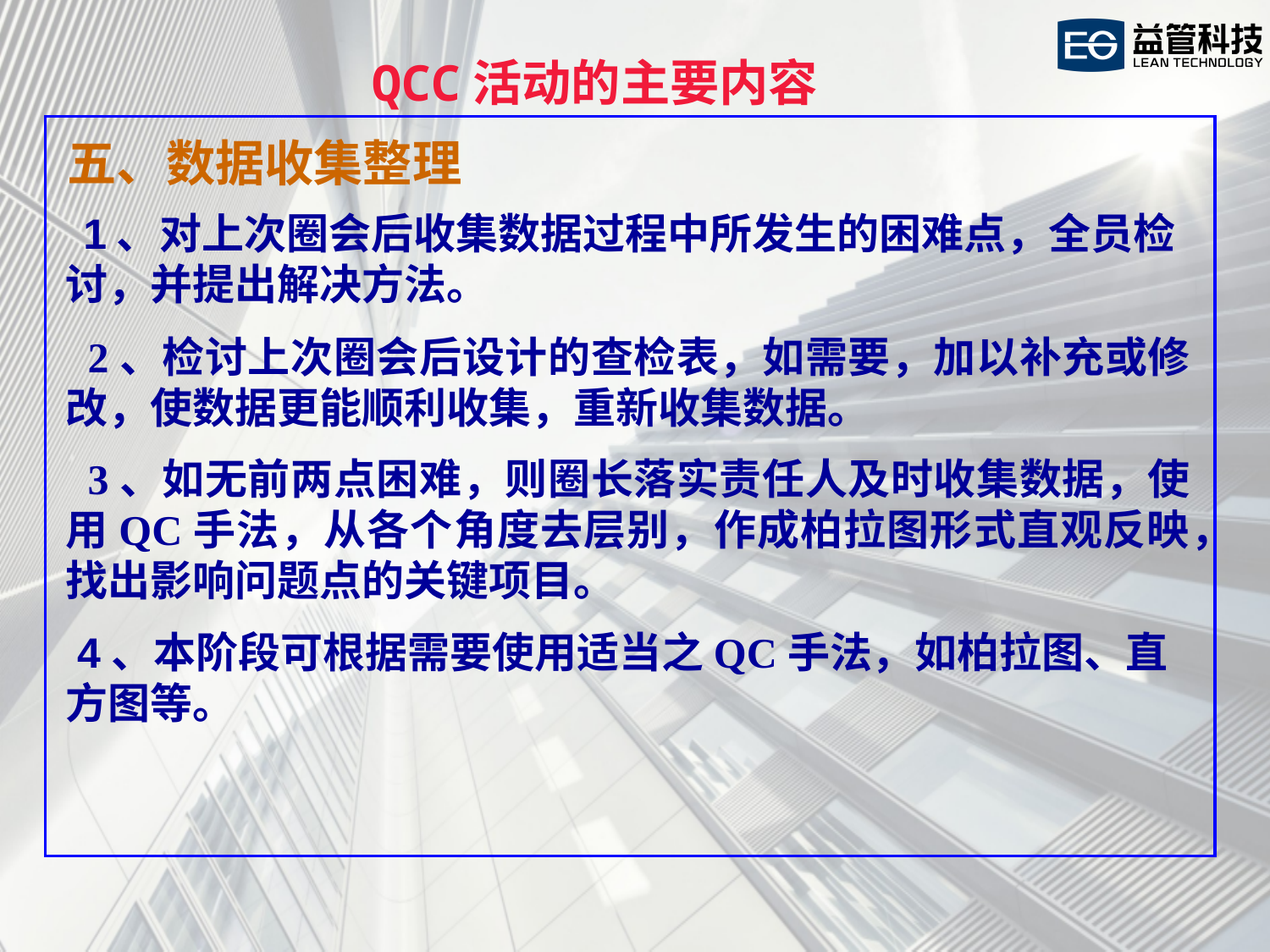

QCC活动的主要内容

五、数据收集整理
  1、对上次圈会后收集数据过程中所发生的困难点，全员检讨，并提出解决方法。
  2、检讨上次圈会后设计的查检表，如需要，加以补充或修改，使数据更能顺利收集，重新收集数据。
  3、如无前两点困难，则圈长落实责任人及时收集数据，使用QC手法，从各个角度去层别，作成柏拉图形式直观反映，找出影响问题点的关键项目。
 4、本阶段可根据需要使用适当之QC手法，如柏拉图、直方图等。